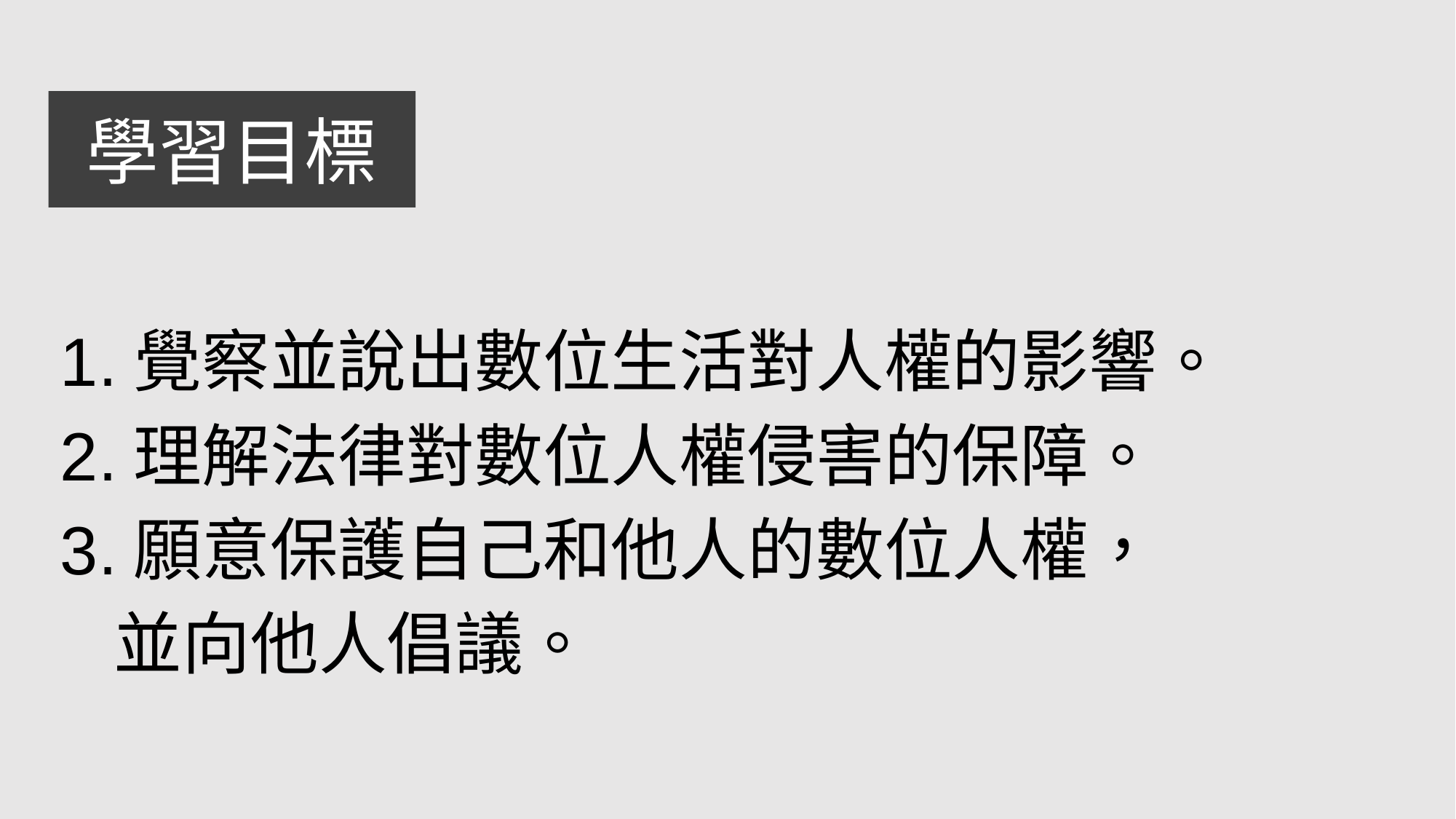

學習目標
1.覺察並說出數位生活對人權的影響。
2.理解法律對數位人權侵害的保障。
3.願意保護自己和他人的數位人權，
並向他人倡議。